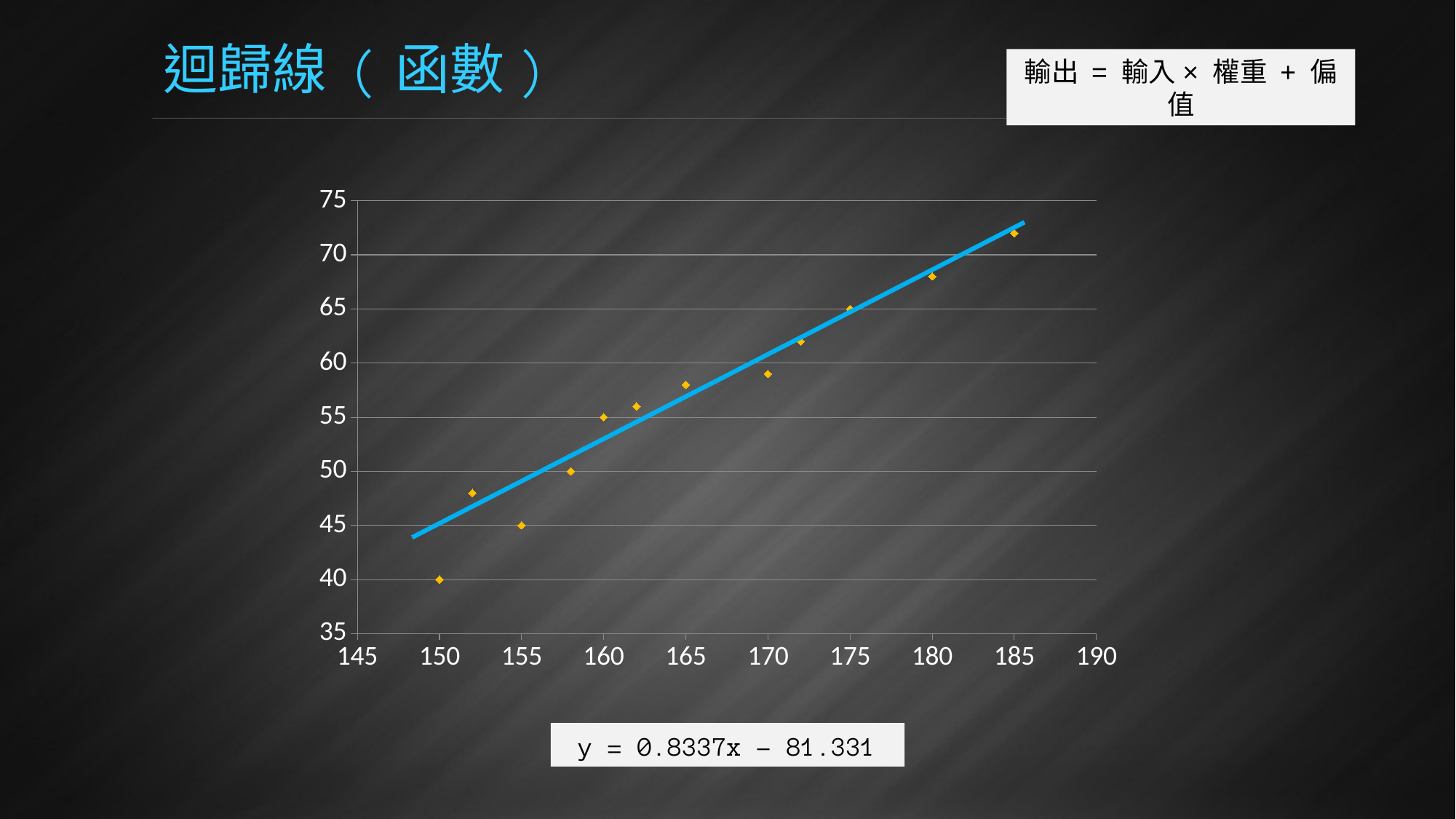

# 迴歸線 (函數)
輸出 = 輸入× 權重 + 偏值

### Chart

| Category | 體重 |
|---|---|
y = 0.8337x - 81.331